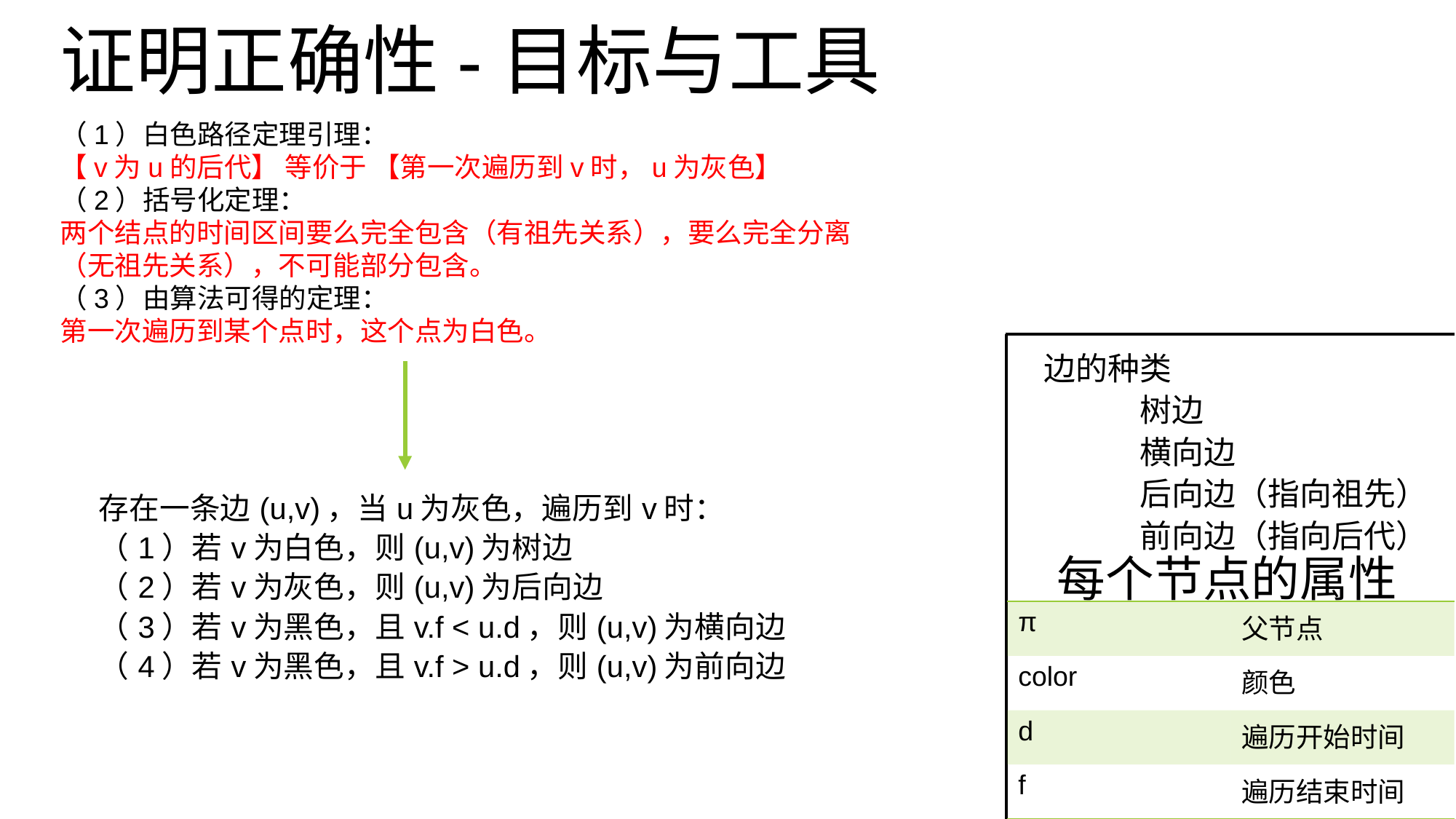

证明正确性-目标与工具
（1）白色路径定理引理：
【v为u的后代】 等价于 【第一次遍历到v时，u为灰色】
（2）括号化定理：
两个结点的时间区间要么完全包含（有祖先关系），要么完全分离
（无祖先关系），不可能部分包含。
（3）由算法可得的定理：
第一次遍历到某个点时，这个点为白色。
边的种类
	树边
	横向边
	后向边（指向祖先）
	前向边（指向后代）

存在一条边(u,v)，当u为灰色，遍历到v时：
（1）若v为白色，则(u,v)为树边
（2）若v为灰色，则(u,v)为后向边
（3）若v为黑色，且v.f < u.d，则(u,v)为横向边
（4）若v为黑色，且v.f > u.d，则(u,v)为前向边
每个节点的属性
| π | 父节点 |
| --- | --- |
| color | 颜色 |
| d | 遍历开始时间 |
| f | 遍历结束时间 |